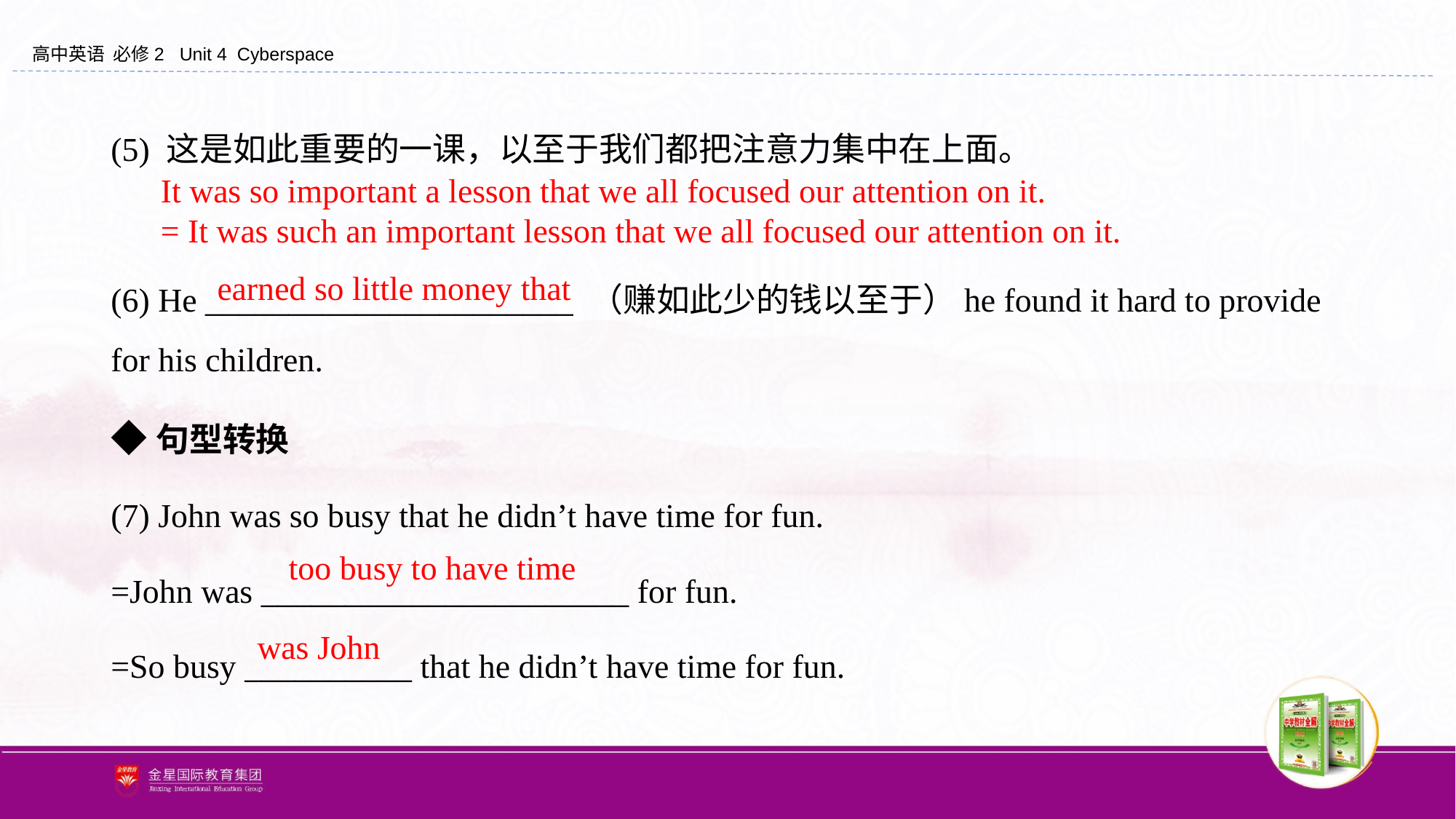

(5) 这是如此重要的一课，以至于我们都把注意力集中在上面。

(6) He ______________________ （赚如此少的钱以至于）he found it hard to provide for his children.
◆句型转换
(7) John was so busy that he didn’t have time for fun.
=John was ______________________ for fun.
=So busy __________ that he didn’t have time for fun.
It was so important a lesson that we all focused our attention on it.
= It was such an important lesson that we all focused our attention on it.
earned so little money that
too busy to have time
was John